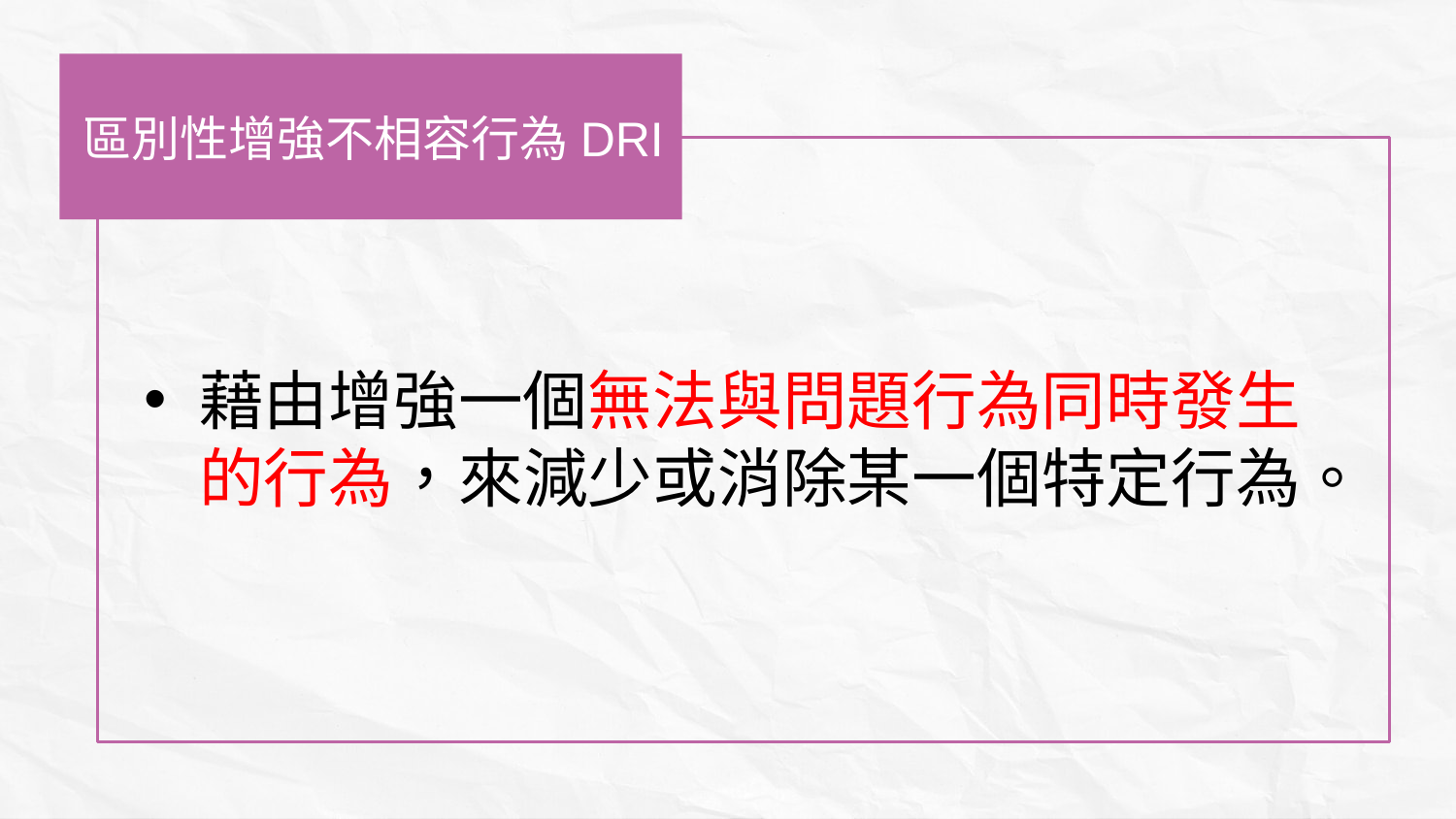

區別性增強不相容行為DRI

藉由增強一個無法與問題行為同時發生的行為，來減少或消除某一個特定行為。